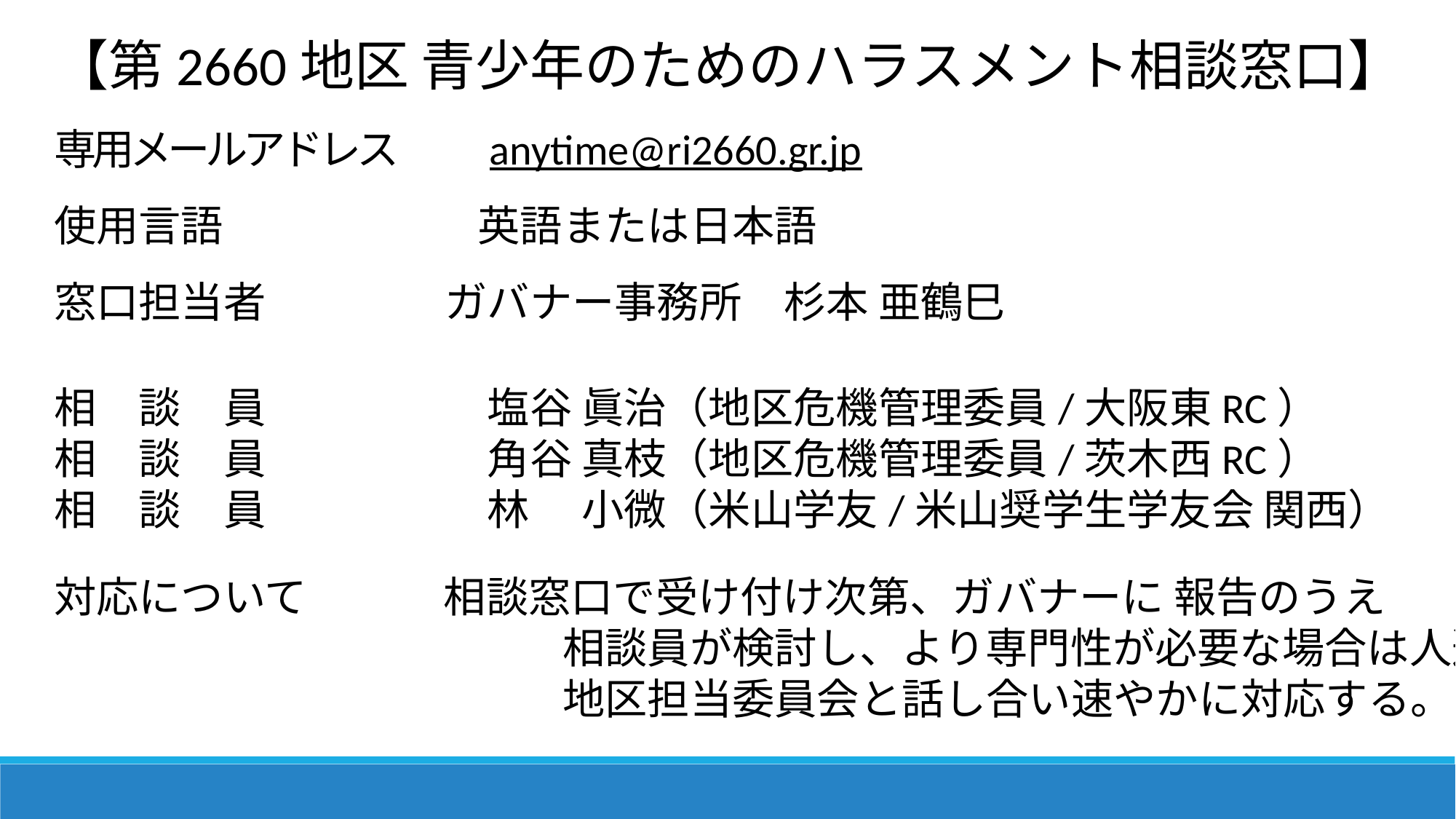

【第2660地区 青少年のためのハラスメント相談窓口】

専用メールアドレス　　anytime@ri2660.gr.jp
使用言語　　　　　　英語または日本語
窓口担当者　　　 　ガバナー事務所　杉本 亜鶴巳

相　談　員　　　　 　塩谷 眞治（地区危機管理委員/大阪東RC）
相　談　員　　　　 　角谷 真枝（地区危機管理委員/茨木西RC）
相　談　員　　　　 　林　 小微（米山学友/米山奨学生学友会 関西）

対応について　　　 相談窓口で受け付け次第、ガバナーに 報告のうえ
　　　　　　　　　　　　相談員が検討し、より専門性が必要な場合は人選し、
　　　　　　　　　　　　地区担当委員会と話し合い速やかに対応する。